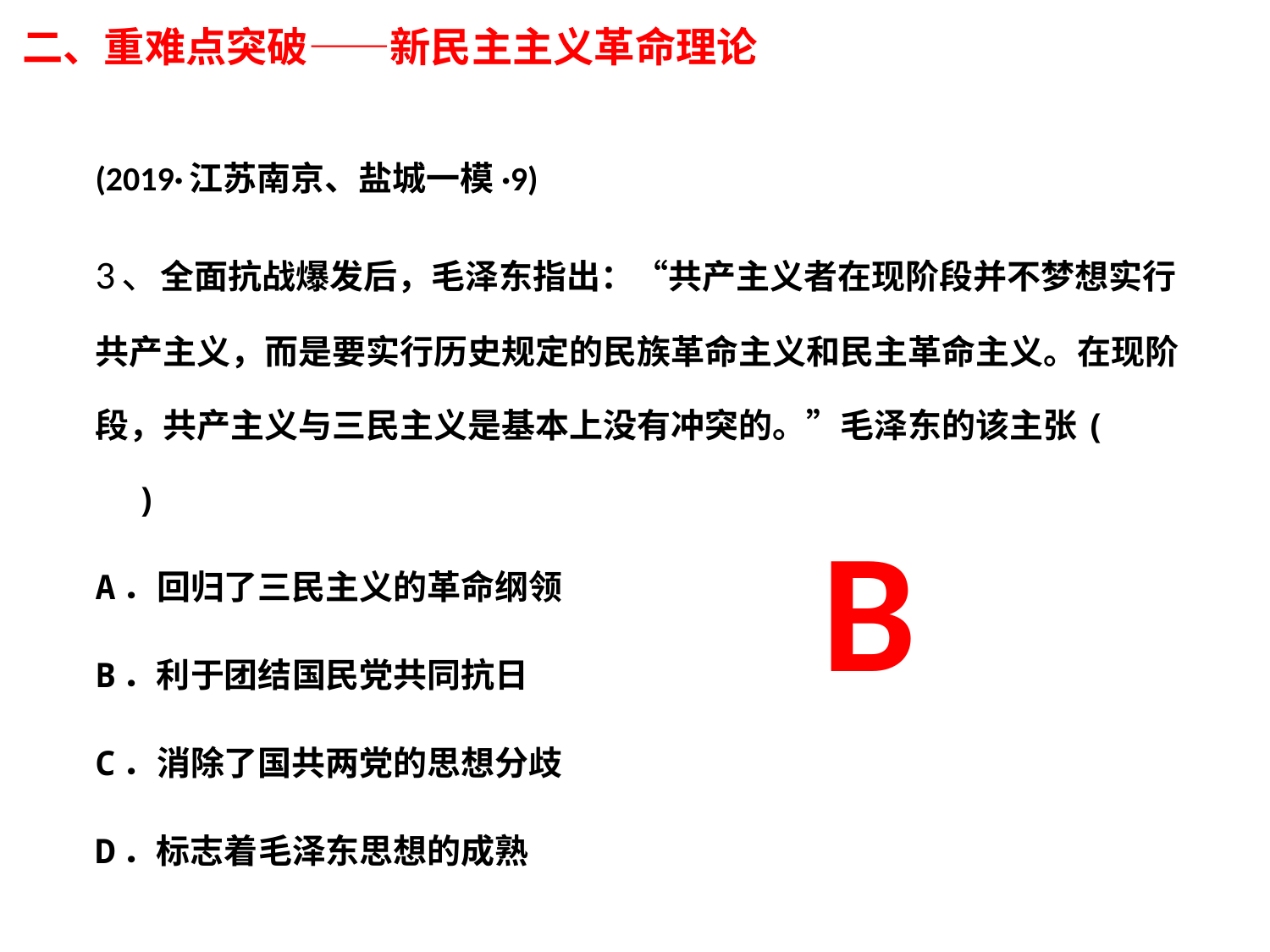

# 二、重难点突破——新民主主义革命理论
(2019·江苏南京、盐城一模·9)
3、全面抗战爆发后，毛泽东指出：“共产主义者在现阶段并不梦想实行共产主义，而是要实行历史规定的民族革命主义和民主革命主义。在现阶段，共产主义与三民主义是基本上没有冲突的。”毛泽东的该主张(　　)
A．回归了三民主义的革命纲领
B．利于团结国民党共同抗日
C．消除了国共两党的思想分歧
D．标志着毛泽东思想的成熟
B